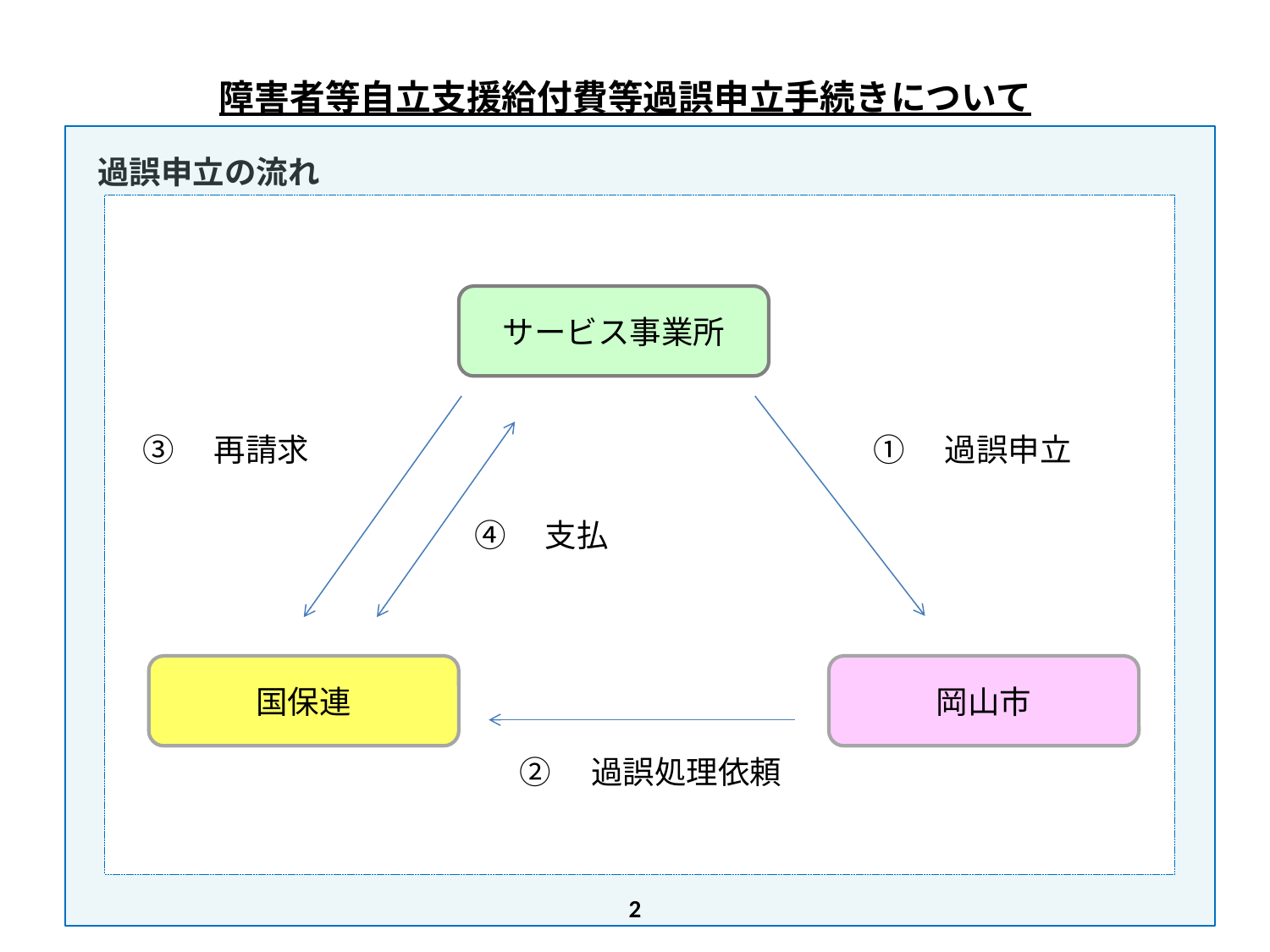

# 障害者等自立支援給付費等過誤申立手続きについて

過誤申立の流れ

サービス事業所
③　再請求
①　過誤申立
④　支払
国保連
岡山市
②　過誤処理依頼
2